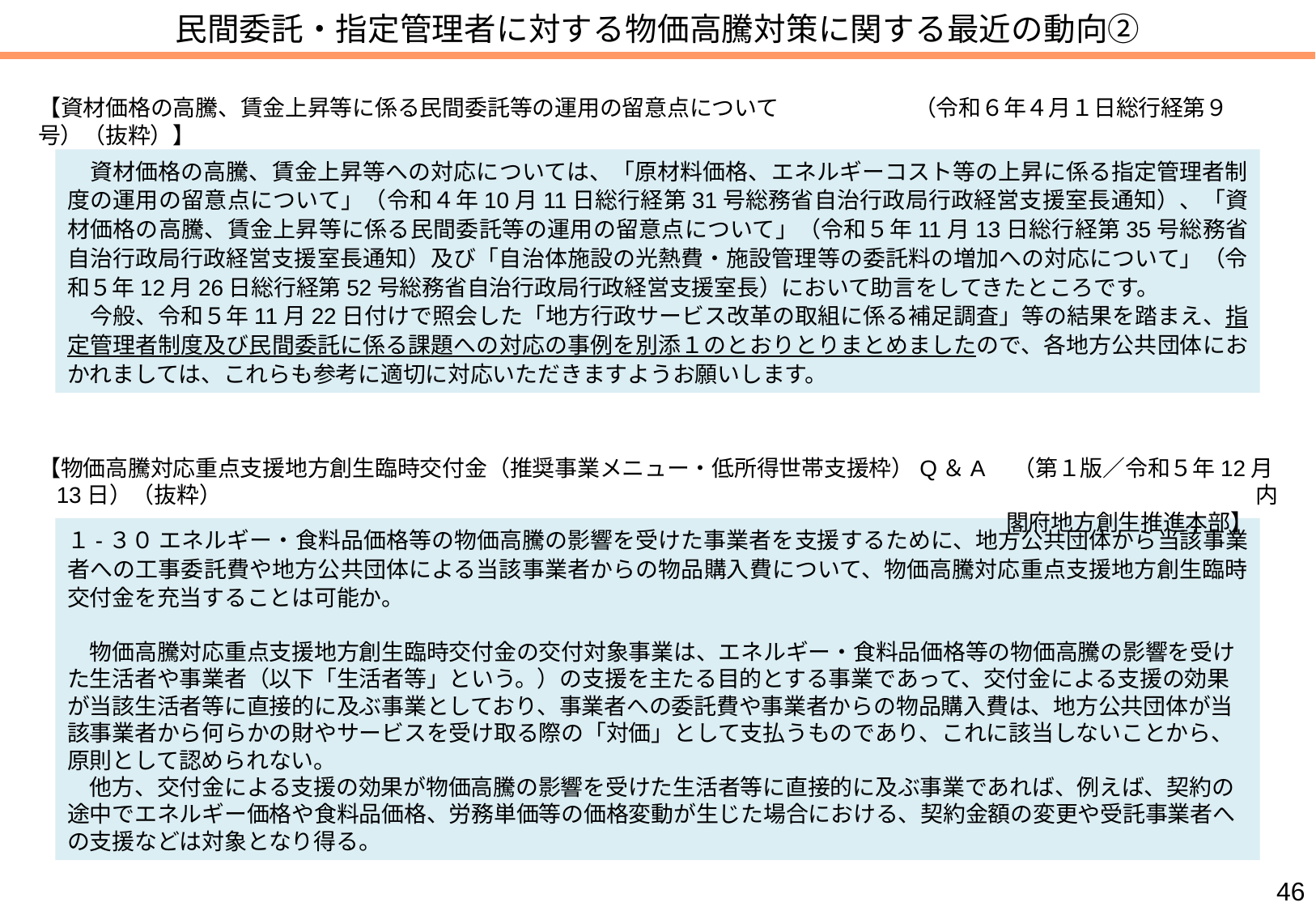

# 民間委託・指定管理者に対する物価高騰対策に関する最近の動向②
【資材価格の高騰、賃金上昇等に係る民間委託等の運用の留意点について　　　　　　（令和６年４月１日総行経第９号）（抜粋）】
　資材価格の高騰、賃金上昇等への対応については、「原材料価格、エネルギーコスト等の上昇に係る指定管理者制度の運用の留意点について」（令和４年10月11日総行経第31号総務省自治行政局行政経営支援室長通知）、「資材価格の高騰、賃金上昇等に係る民間委託等の運用の留意点について」（令和５年11月13日総行経第35号総務省自治行政局行政経営支援室長通知）及び「自治体施設の光熱費・施設管理等の委託料の増加への対応について」（令和５年12月26日総行経第52号総務省自治行政局行政経営支援室長）において助言をしてきたところです。
　今般、令和５年11月22日付けで照会した「地方行政サービス改革の取組に係る補足調査」等の結果を踏まえ、指定管理者制度及び民間委託に係る課題への対応の事例を別添１のとおりとりまとめましたので、各地方公共団体におかれましては、これらも参考に適切に対応いただきますようお願いします。

【物価高騰対応重点支援地方創生臨時交付金（推奨事業メニュー・低所得世帯支援枠）Q＆A　（第１版／令和５年12月13日）（抜粋）　　　　　　　　　　　　　　　　　　　　　　　　　　　　　　　　　　　　　　　　　　　　　　内閣府地方創生推進本部】
１-３０ エネルギー・食料品価格等の物価高騰の影響を受けた事業者を支援するために、地方公共団体から当該事業者への工事委託費や地方公共団体による当該事業者からの物品購入費について、物価高騰対応重点支援地方創生臨時交付金を充当することは可能か。

　物価高騰対応重点支援地方創生臨時交付金の交付対象事業は、エネルギー・食料品価格等の物価高騰の影響を受けた生活者や事業者（以下「生活者等」という。）の支援を主たる目的とする事業であって、交付金による支援の効果が当該生活者等に直接的に及ぶ事業としており、事業者への委託費や事業者からの物品購入費は、地方公共団体が当該事業者から何らかの財やサービスを受け取る際の「対価」として支払うものであり、これに該当しないことから、原則として認められない。
　他方、交付金による支援の効果が物価高騰の影響を受けた生活者等に直接的に及ぶ事業であれば、例えば、契約の途中でエネルギー価格や食料品価格、労務単価等の価格変動が生じた場合における、契約金額の変更や受託事業者への支援などは対象となり得る。
46